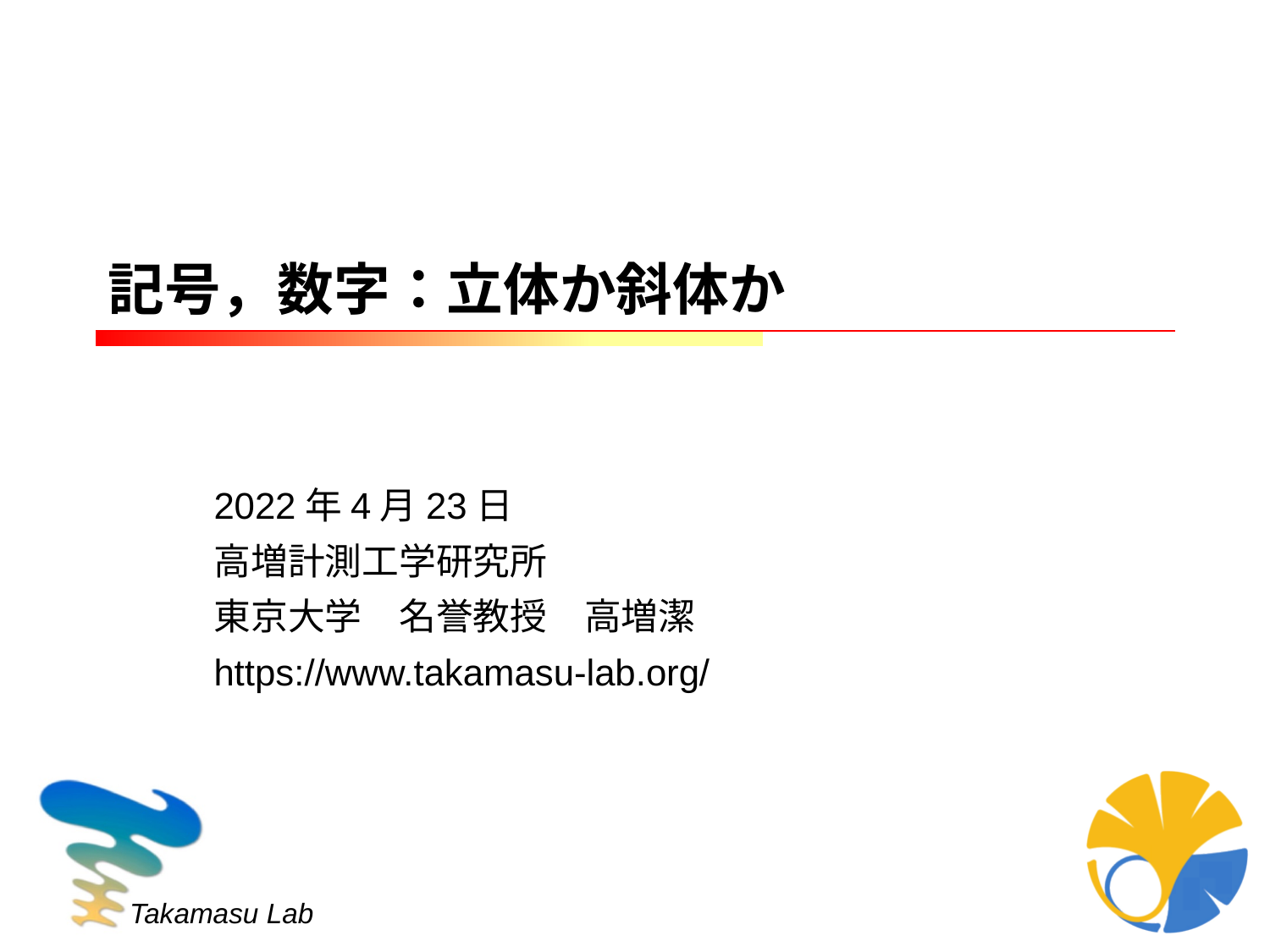

# 記号，数字：立体か斜体か
2022年4月23日
高増計測工学研究所
東京大学　名誉教授　高増潔
https://www.takamasu-lab.org/